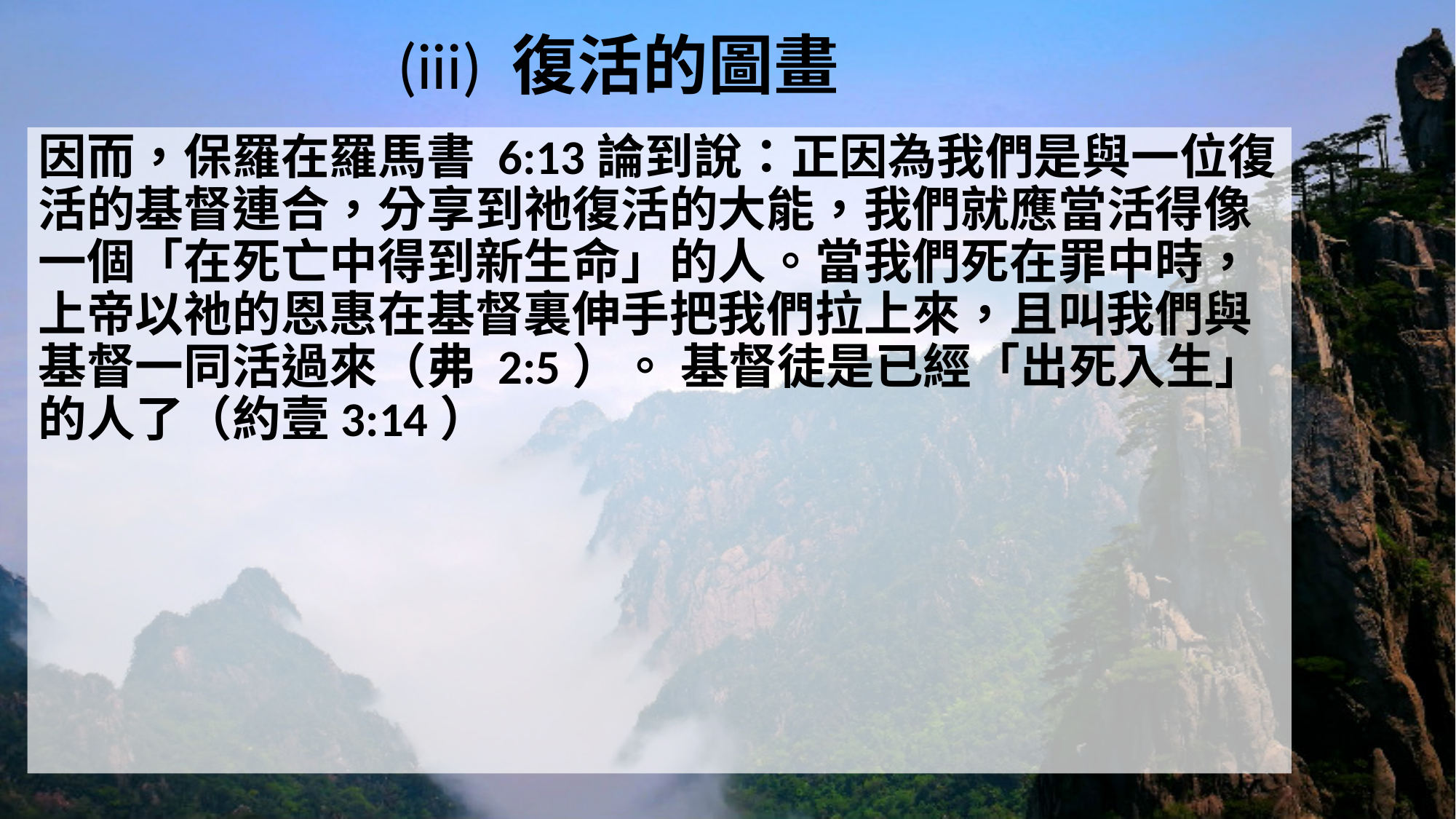

# (iii) 復活的圖畫
因而，保羅在羅馬書 6:13論到說：正因為我們是與一位復活的基督連合，分享到祂復活的大能，我們就應當活得像一個「在死亡中得到新生命」的人。當我們死在罪中時， 上帝以祂的恩惠在基督裏伸手把我們拉上來，且叫我們與基督一同活過來（弗 2:5）。 基督徒是已經「出死入生」的人了（約壹3:14）